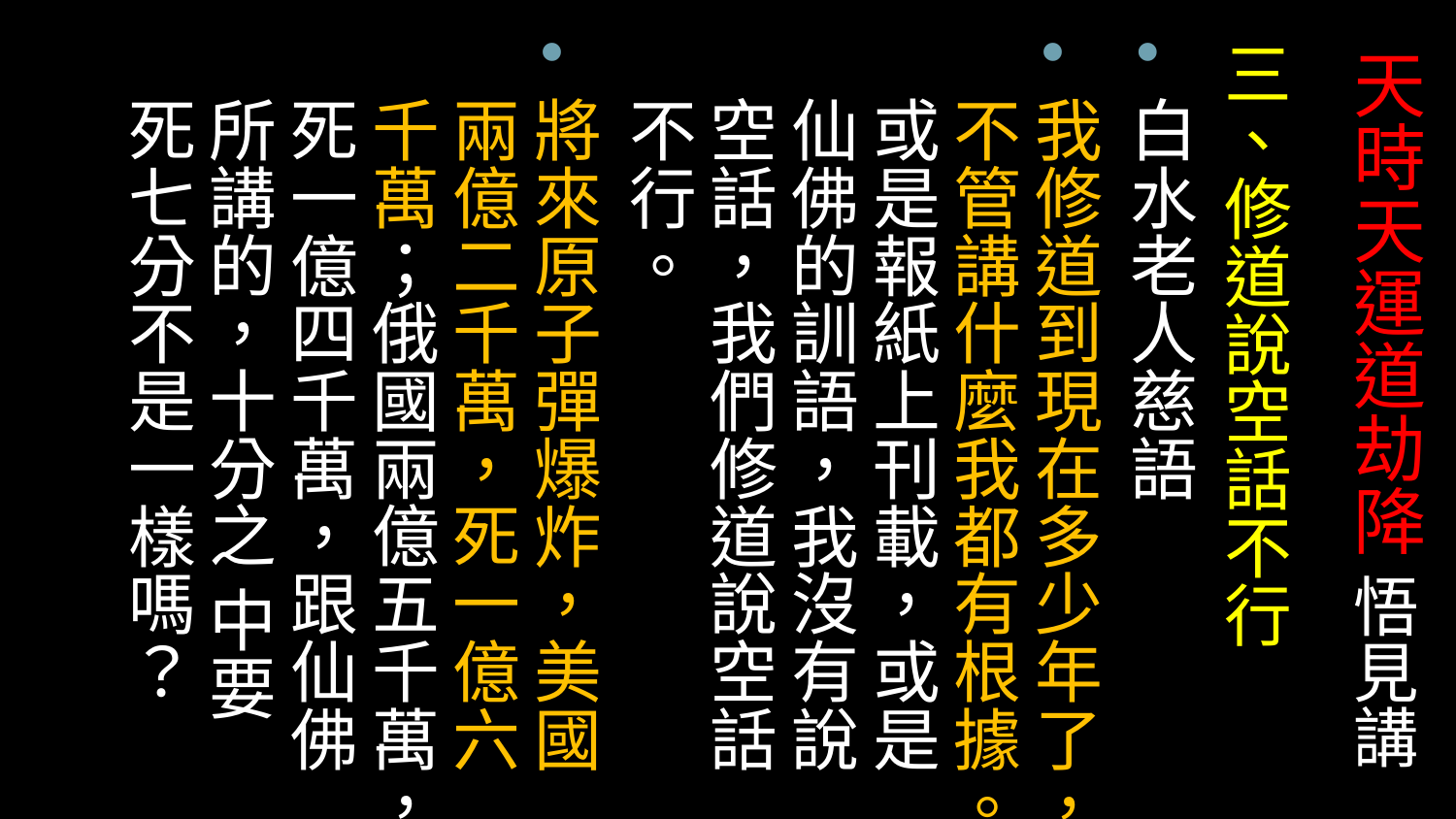

三、修道說空話不行
白水老人慈語
我修道到現在多少年了，不管講什麼我都有根據。或是報紙上刊載，或是仙佛的訓語，我沒有說空話，我們修道說空話不行。
將來原子彈爆炸，美國兩億二千萬，死一億六千萬；俄國兩億五千萬，死一億四千萬，跟仙佛所講的，十分之 中要死七分不是一樣嗎？

# 天時天運道劫降 悟見講